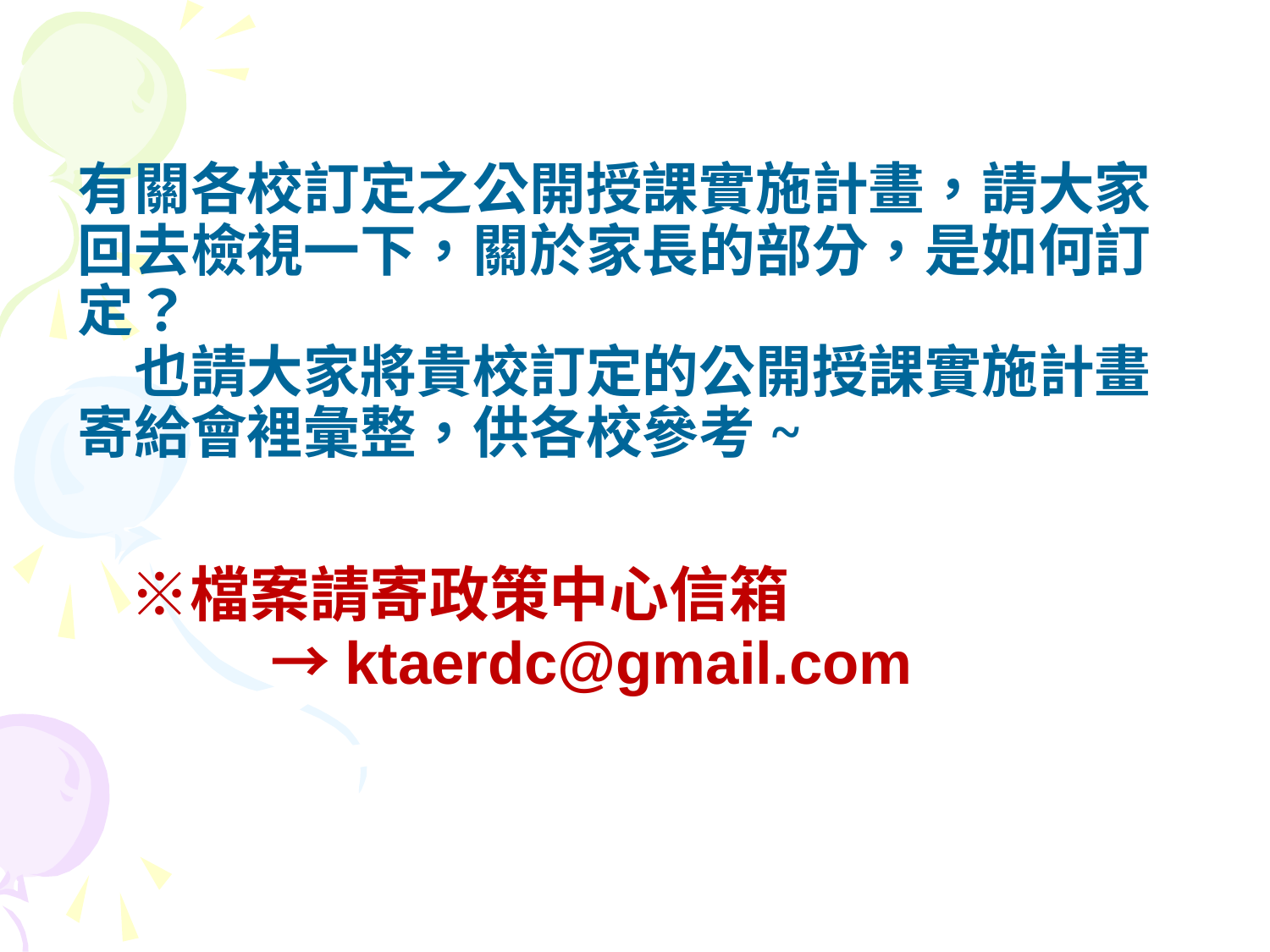

# 有關各校訂定之公開授課實施計畫，請大家回去檢視一下，關於家長的部分，是如何訂定？ 　也請大家將貴校訂定的公開授課實施計畫寄給會裡彙整，供各校參考~ 　　 ※檔案請寄政策中心信箱 　　　 →ktaerdc@gmail.com